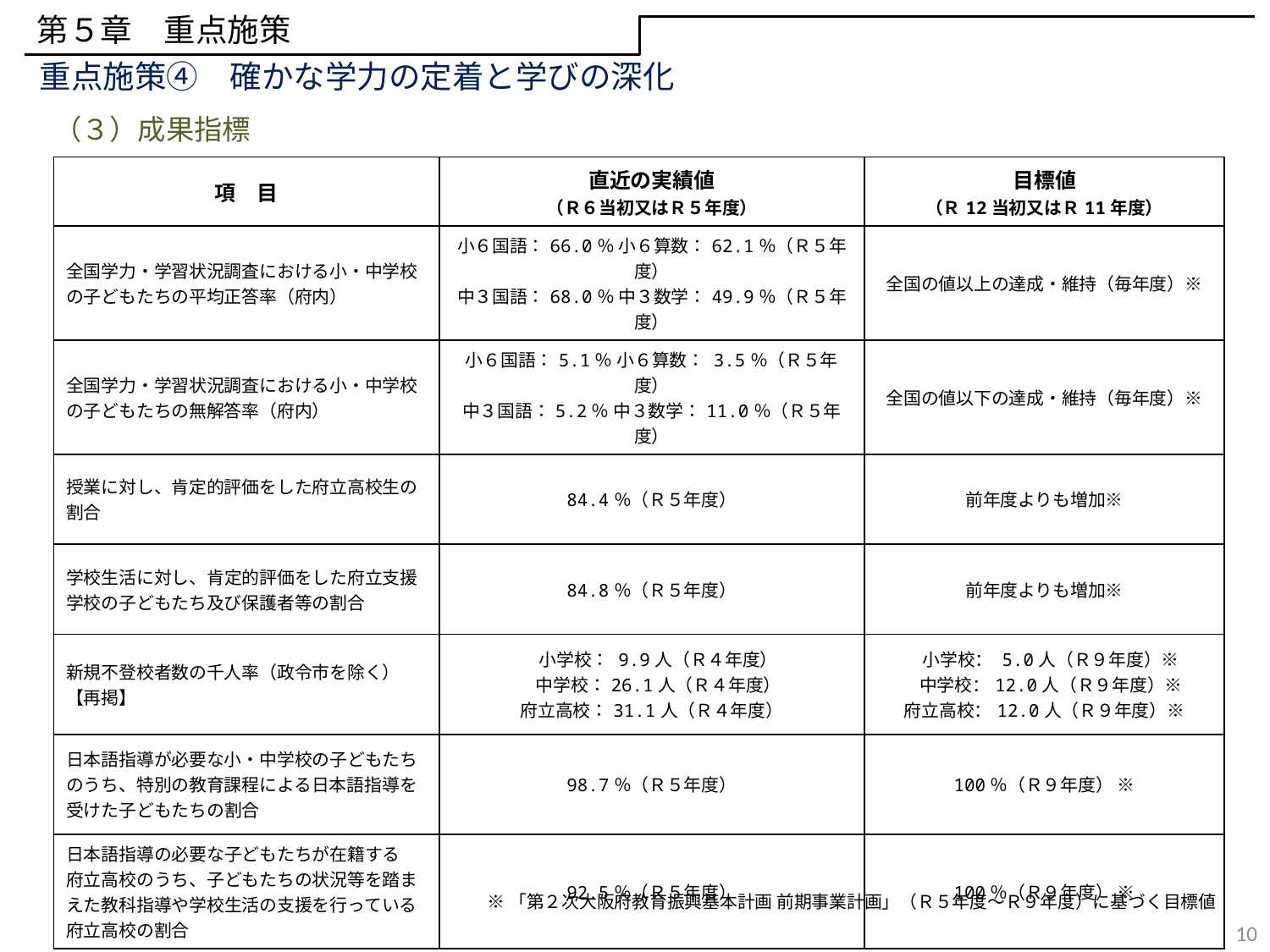

第５章　重点施策

重点施策④　確かな学力の定着と学びの深化
（３）成果指標
| 項　目 | 直近の実績値 （Ｒ６当初又はＲ５年度） | 目標値 （Ｒ12当初又はＲ11年度） |
| --- | --- | --- |
| 全国学力・学習状況調査における小・中学校の子どもたちの平均正答率（府内） | 小６国語：66.0％ 小６算数：62.1％（Ｒ５年度） 中３国語：68.0％ 中３数学：49.9％（Ｒ５年度） | 全国の値以上の達成・維持（毎年度）※ |
| 全国学力・学習状況調査における小・中学校の子どもたちの無解答率（府内） | 小６国語：5.1％ 小６算数： 3.5％（Ｒ５年度） 中３国語：5.2％ 中３数学：11.0％（Ｒ５年度） | 全国の値以下の達成・維持（毎年度）※ |
| 授業に対し、肯定的評価をした府立高校生の割合 | 84.4％（Ｒ５年度） | 前年度よりも増加※ |
| 学校生活に対し、肯定的評価をした府立支援学校の子どもたち及び保護者等の割合 | 84.8％（Ｒ５年度） | 前年度よりも増加※ |
| 新規不登校者数の千人率（政令市を除く）【再掲】 | 小学校： 9.9人（Ｒ４年度） 中学校：26.1人（Ｒ４年度） 府立高校：31.1人（Ｒ４年度） | 小学校： 5.0人（Ｒ９年度）※ 中学校：12.0人（Ｒ９年度）※ 府立高校：12.0人（Ｒ９年度）※ |
| 日本語指導が必要な小・中学校の子どもたちのうち、特別の教育課程による日本語指導を受けた子どもたちの割合 | 98.7％（Ｒ５年度） | 100％（Ｒ９年度） ※ |
| 日本語指導の必要な子どもたちが在籍する 府立高校のうち、子どもたちの状況等を踏まえた教科指導や学校生活の支援を行っている府立高校の割合 | 92.5％（Ｒ５年度） | 100％（Ｒ９年度） ※ |
※「第２次大阪府教育振興基本計画 前期事業計画」（Ｒ５年度～Ｒ９年度）に基づく目標値
10
※「第２次大阪府教育振興基本計画 前期事業計画」において設定